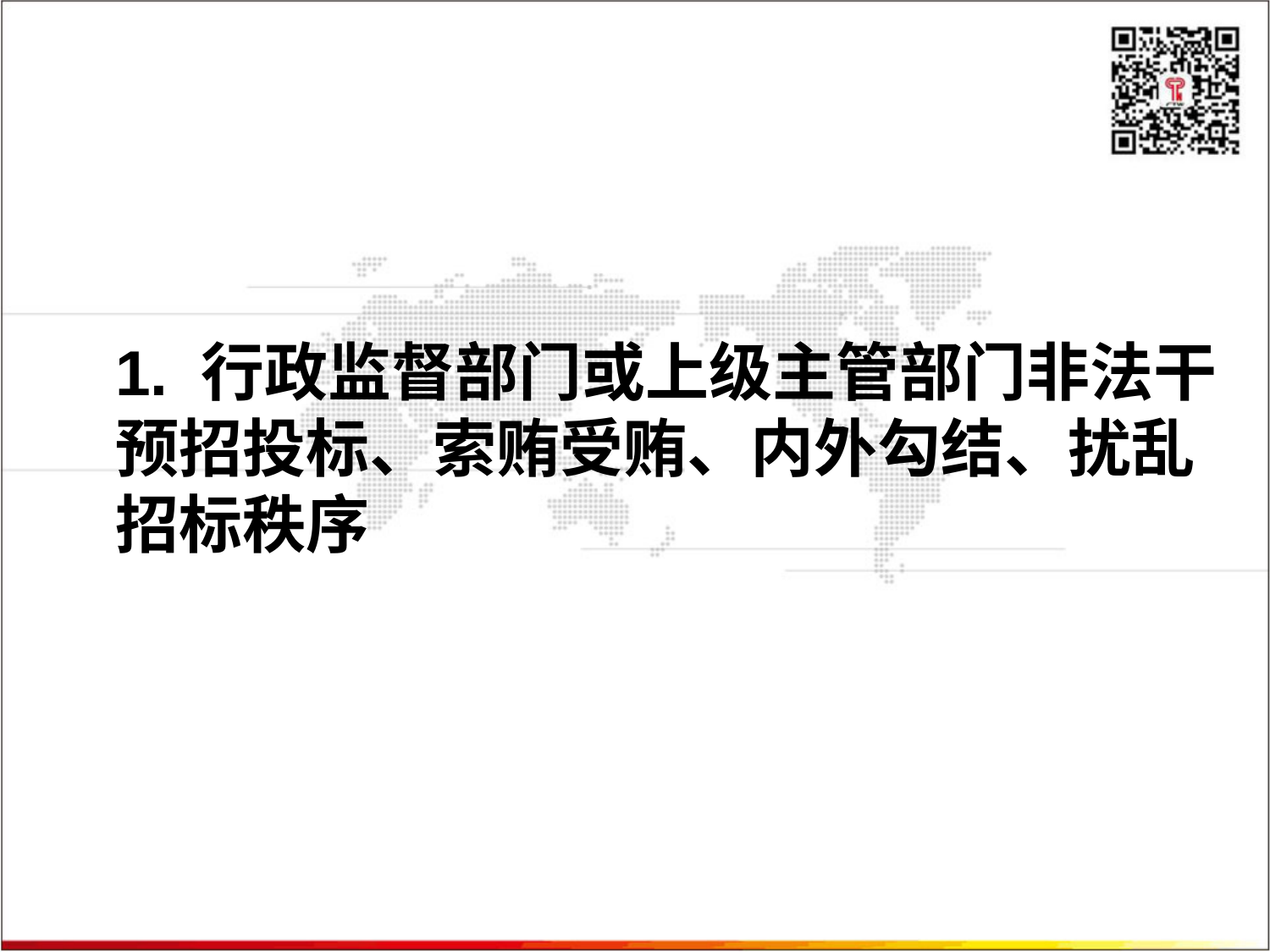

#
1. 行政监督部门或上级主管部门非法干预招投标、索贿受贿、内外勾结、扰乱招标秩序